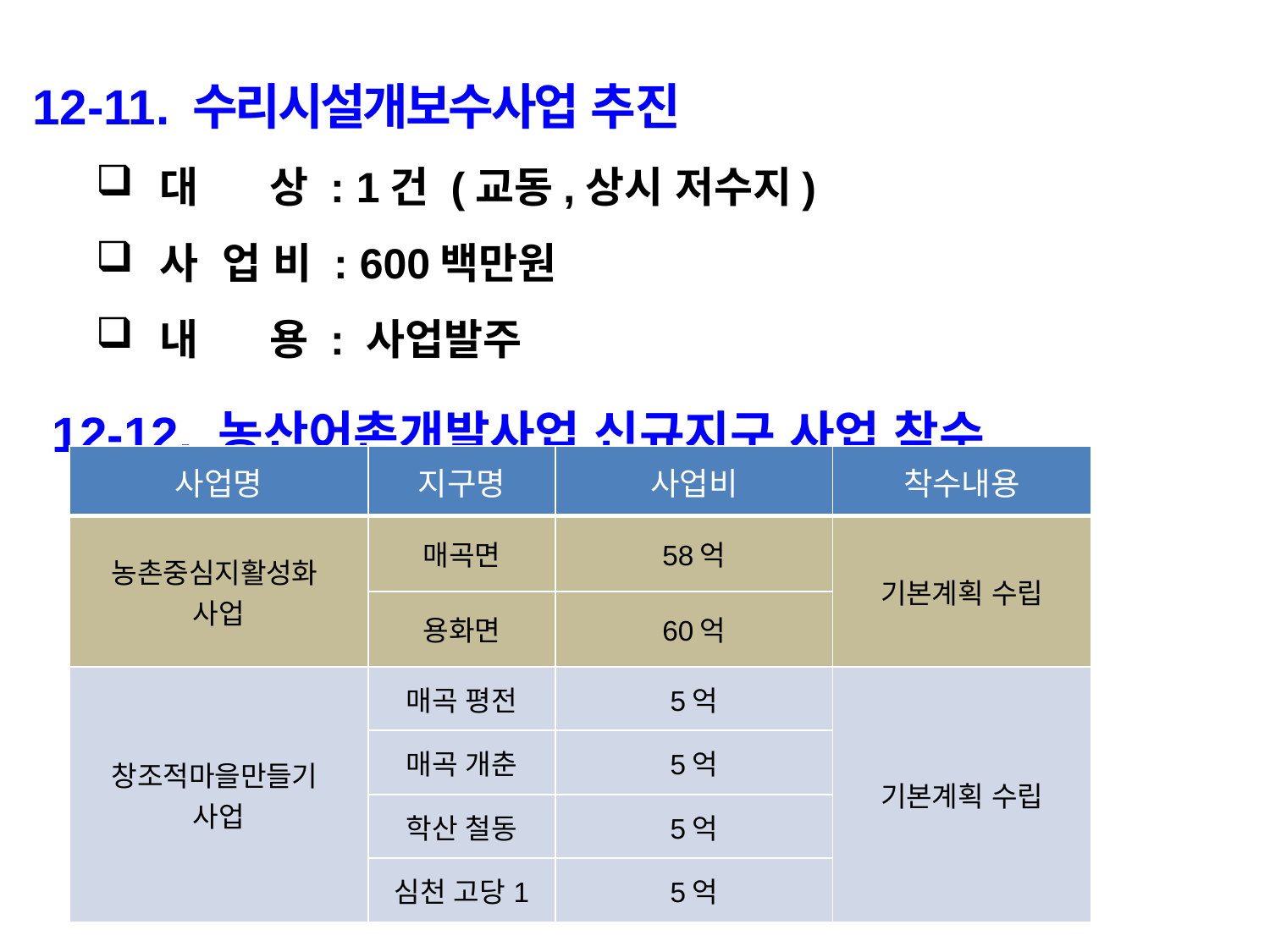

12-11. 수리시설개보수사업 추진
대      상 : 1건 (교동,상시 저수지)
사  업 비 : 600백만원
내      용 : 사업발주

12-12. 농산어촌개발사업 신규지구 사업 착수

| 사업명 | 지구명 | 사업비 | 착수내용 |
| --- | --- | --- | --- |
| 농촌중심지활성화 사업 | 매곡면 | 58억 | 기본계획 수립 |
|  | 용화면 | 60억 |  |
| 창조적마을만들기 사업 | 매곡 평전 | 5억 | 기본계획 수립 |
|  | 매곡 개춘 | 5억 |  |
|  | 학산 철동 | 5억 |  |
|  | 심천 고당1 | 5억 |  |